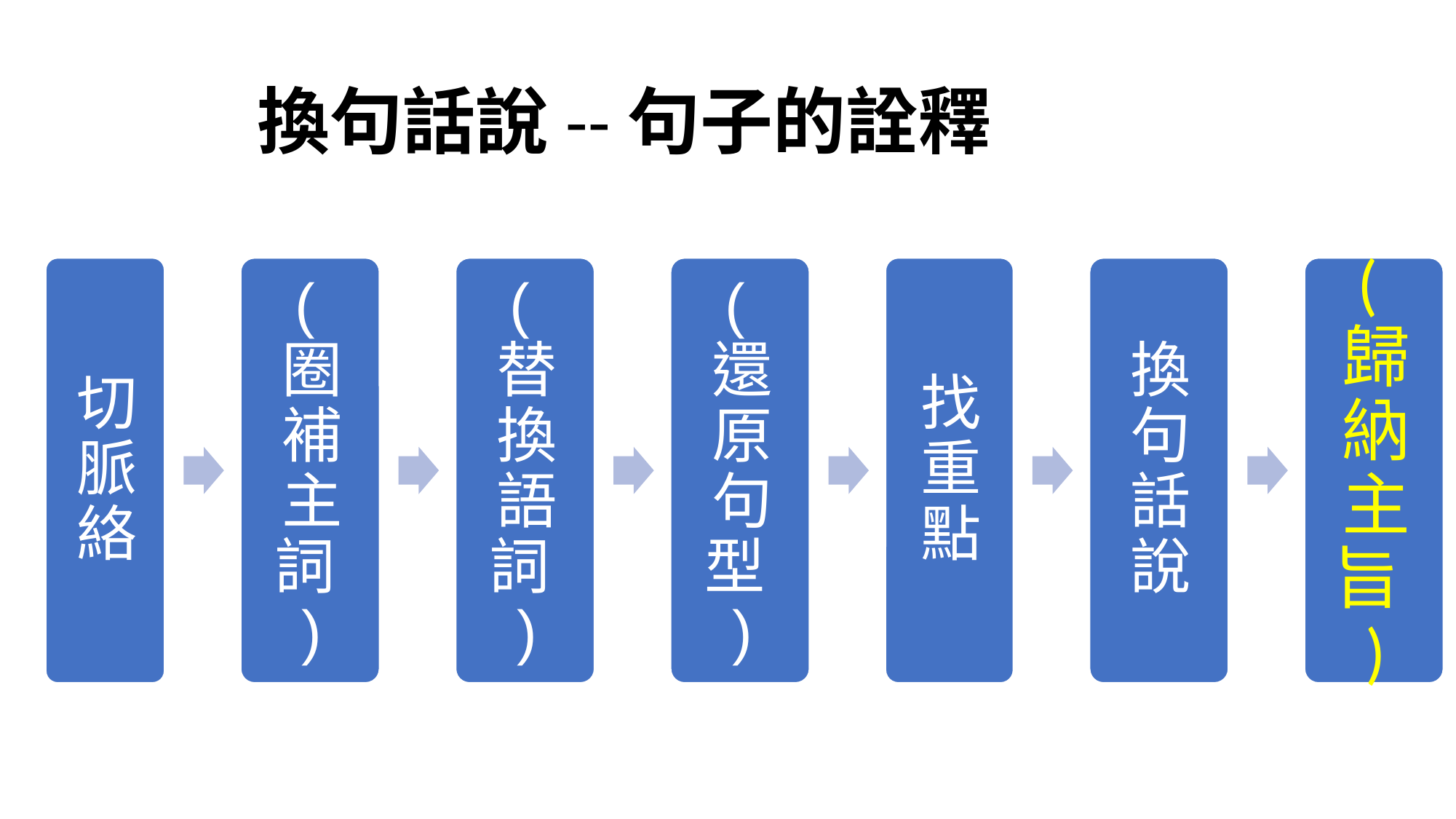

# 換句話說--句子的詮釋
切脈絡

(圈補主詞)

(替換語詞)

(還原句型)

找重點

換句話說

(歸納主旨)